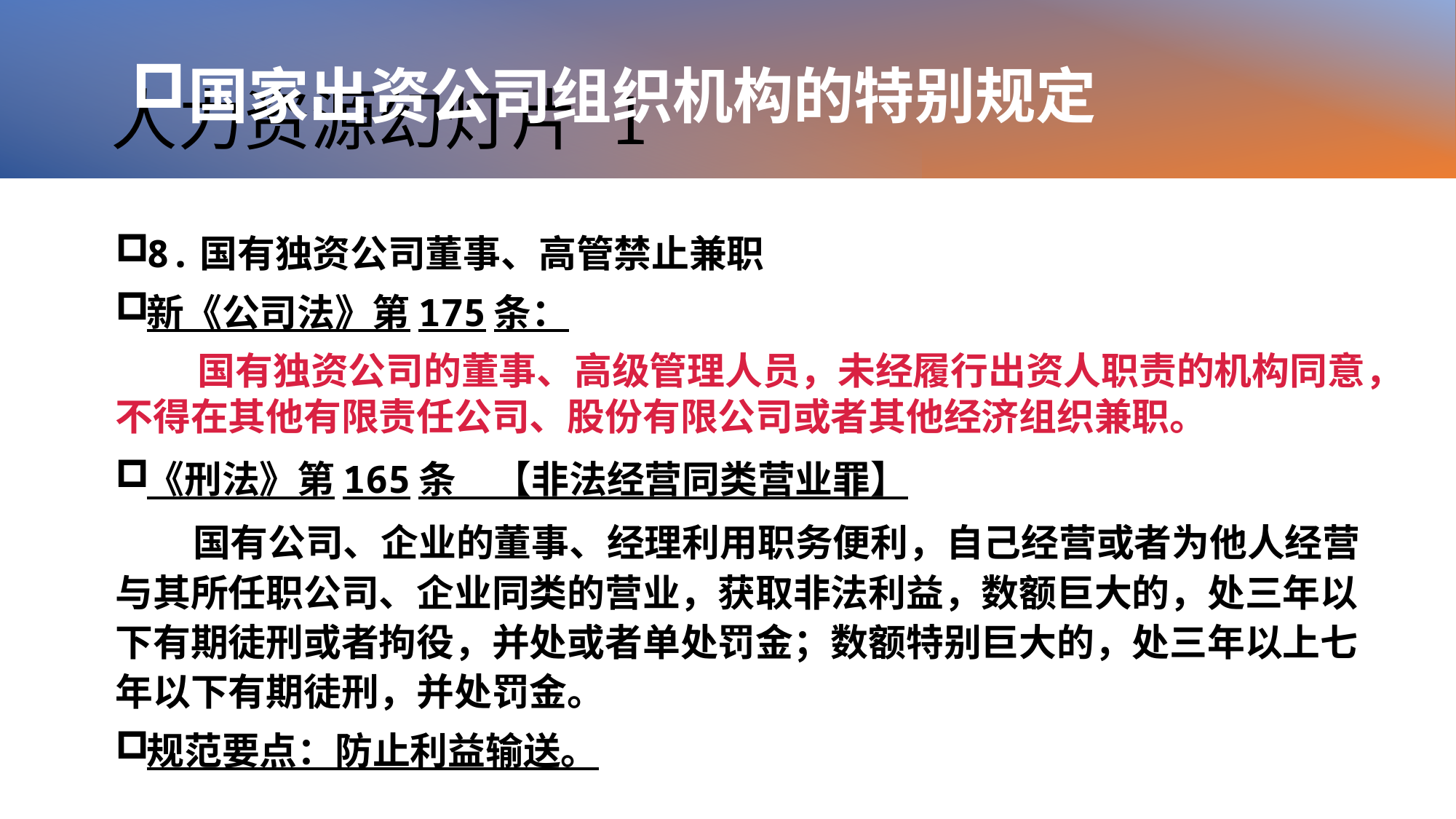

# 人力资源幻灯片 1
国家出资公司组织机构的特别规定
8.国有独资公司董事、高管禁止兼职
新《公司法》第175条：
国有独资公司的董事、高级管理人员，未经履行出资人职责的机构同意，不得在其他有限责任公司、股份有限公司或者其他经济组织兼职。
《刑法》第165条　【非法经营同类营业罪】
国有公司、企业的董事、经理利用职务便利，自己经营或者为他人经营与其所任职公司、企业同类的营业，获取非法利益，数额巨大的，处三年以下有期徒刑或者拘役，并处或者单处罚金；数额特别巨大的，处三年以上七年以下有期徒刑，并处罚金。
规范要点：防止利益输送。